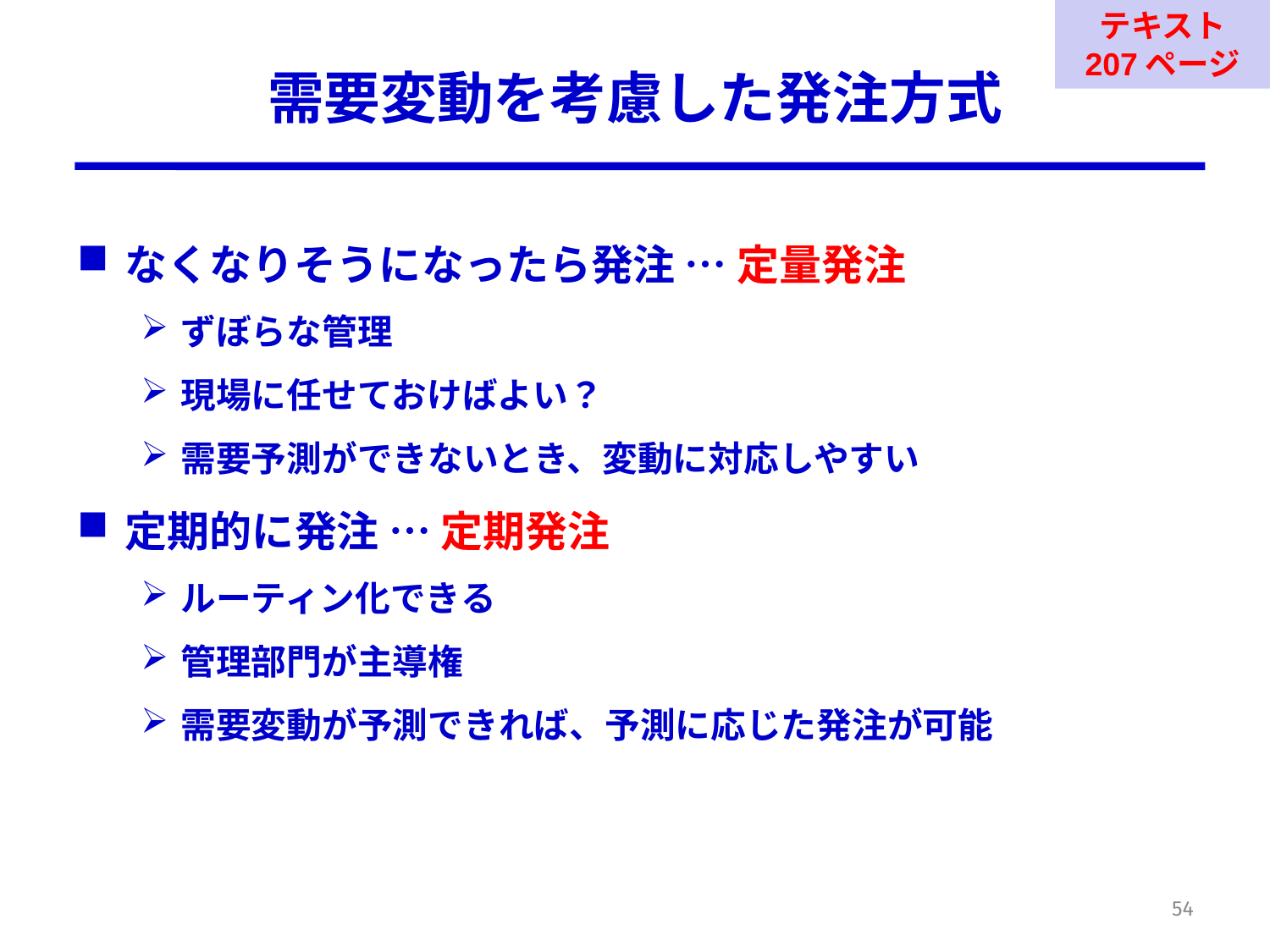

テキスト
207ページ
# 需要変動を考慮した発注方式
なくなりそうになったら発注 … 定量発注
ずぼらな管理
現場に任せておけばよい？
需要予測ができないとき、変動に対応しやすい
定期的に発注 … 定期発注
ルーティン化できる
管理部門が主導権
需要変動が予測できれば、予測に応じた発注が可能
54